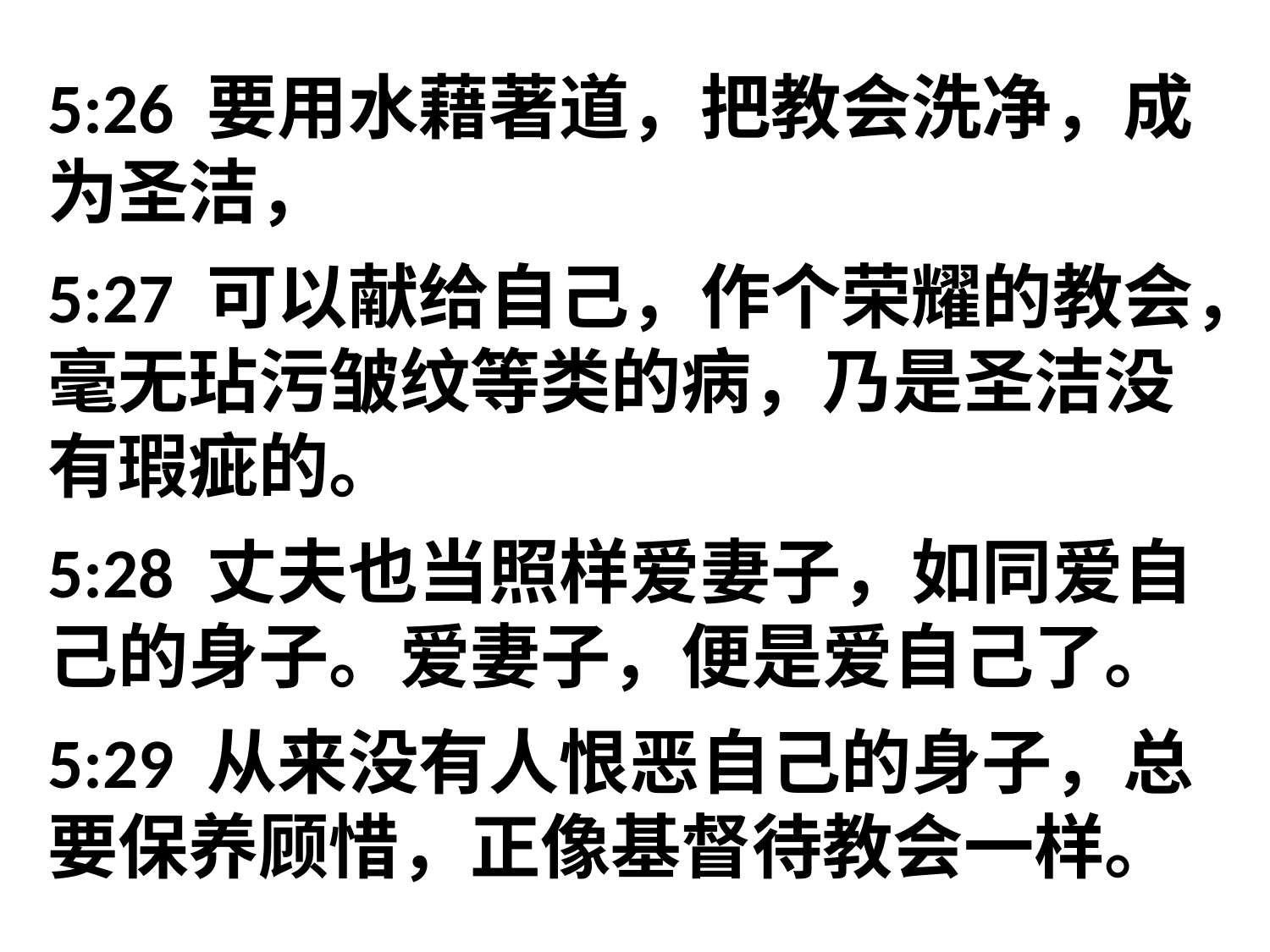

5:26 要用水藉著道，把教会洗净，成为圣洁，
5:27 可以献给自己，作个荣耀的教会，毫无玷污皱纹等类的病，乃是圣洁没有瑕疵的。
5:28 丈夫也当照样爱妻子，如同爱自己的身子。爱妻子，便是爱自己了。
5:29 从来没有人恨恶自己的身子，总要保养顾惜，正像基督待教会一样。